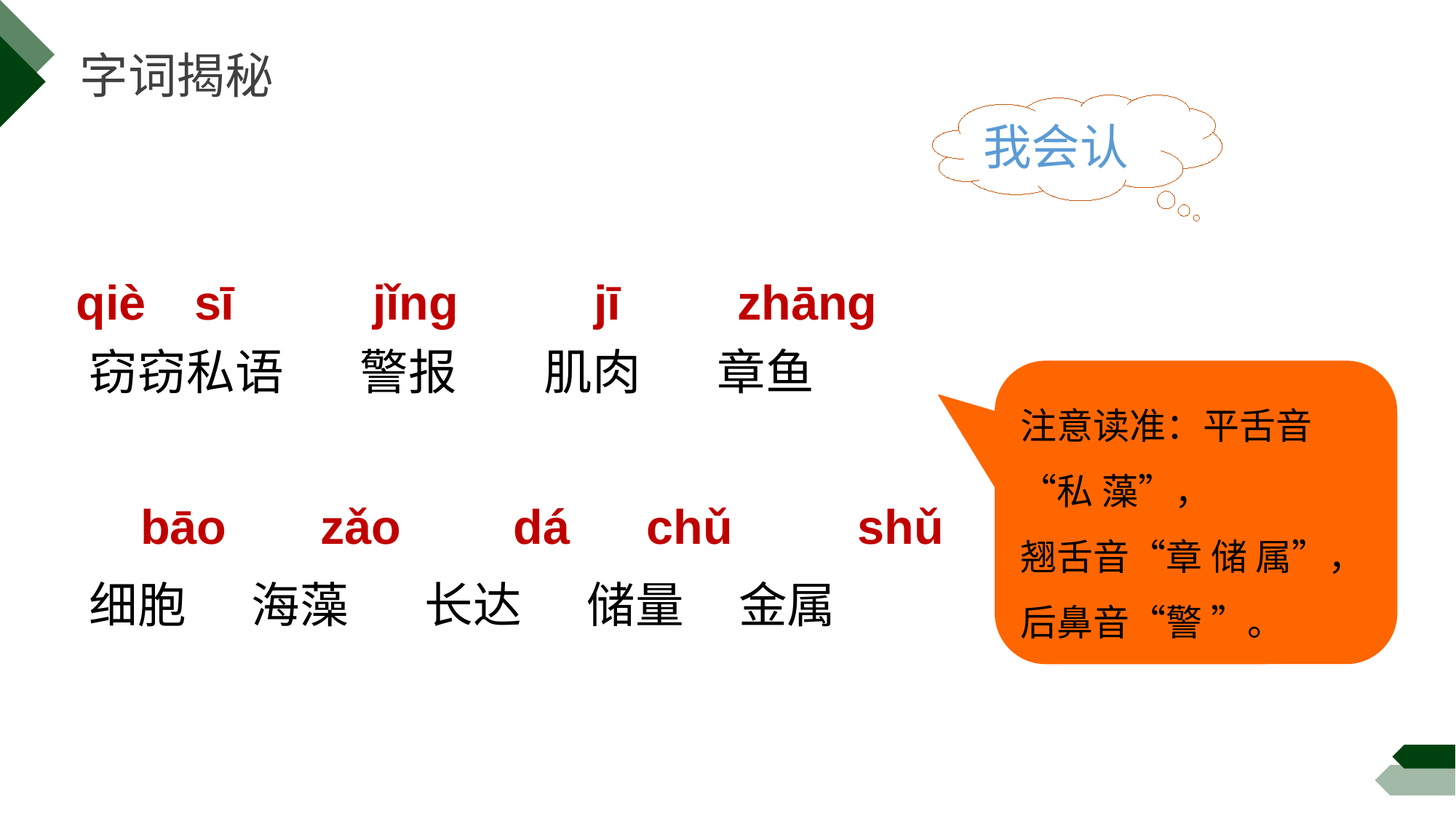

字词揭秘
我会认
qiè
sī
jǐng
jī
zhāng
窃窃私语       警报        肌肉       章鱼

细胞      海藻       长达      储量     金属
注意读准：平舌音“私 藻”，
翘舌音“章 储 属”，后鼻音“警 ”。
bāo
zǎo
dá
chǔ
shǔ